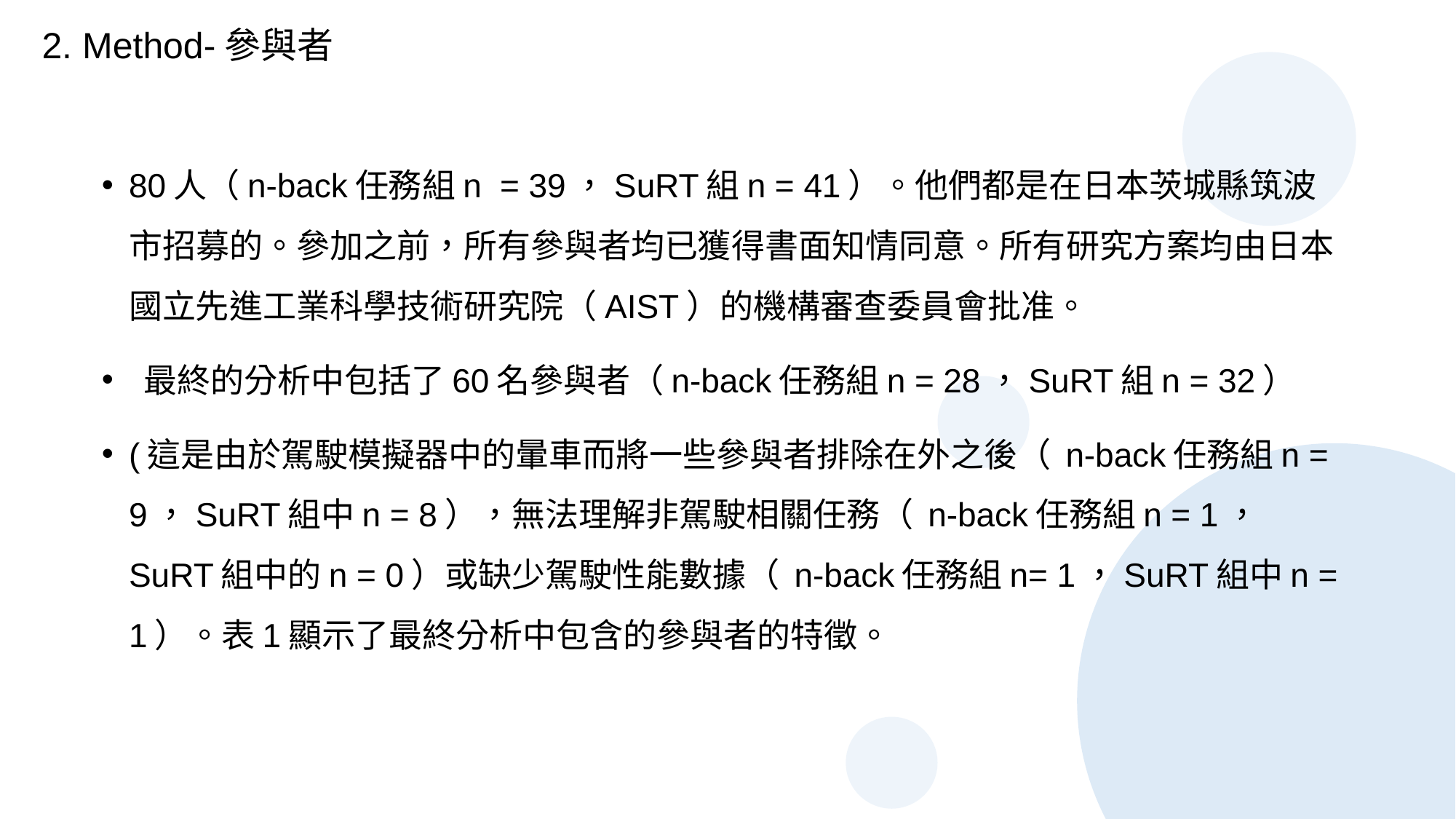

2. Method-參與者

80人（n-back任務組n  = 39，SuRT組n = 41）。他們都是在日本茨城縣筑波市招募的。參加之前，所有參與者均已獲得書面知情同意。所有研究方案均由日本國立先進工業科學技術研究院（AIST）的機構審查委員會批准。
 最終的分析中包括了60名參與者（n-back任務組n = 28，SuRT組n = 32）
(這是由於駕駛模擬器中的暈車而將一些參與者排除在外之後（ n-back任務組n = 9，SuRT組中n = 8），無法理解非駕駛相關任務（ n-back任務組n = 1， SuRT組中的n = 0）或缺少駕駛性能數據（ n-back任務組n= 1，SuRT組中n = 1）。表1顯示了最終分析中包含的參與者的特徵。